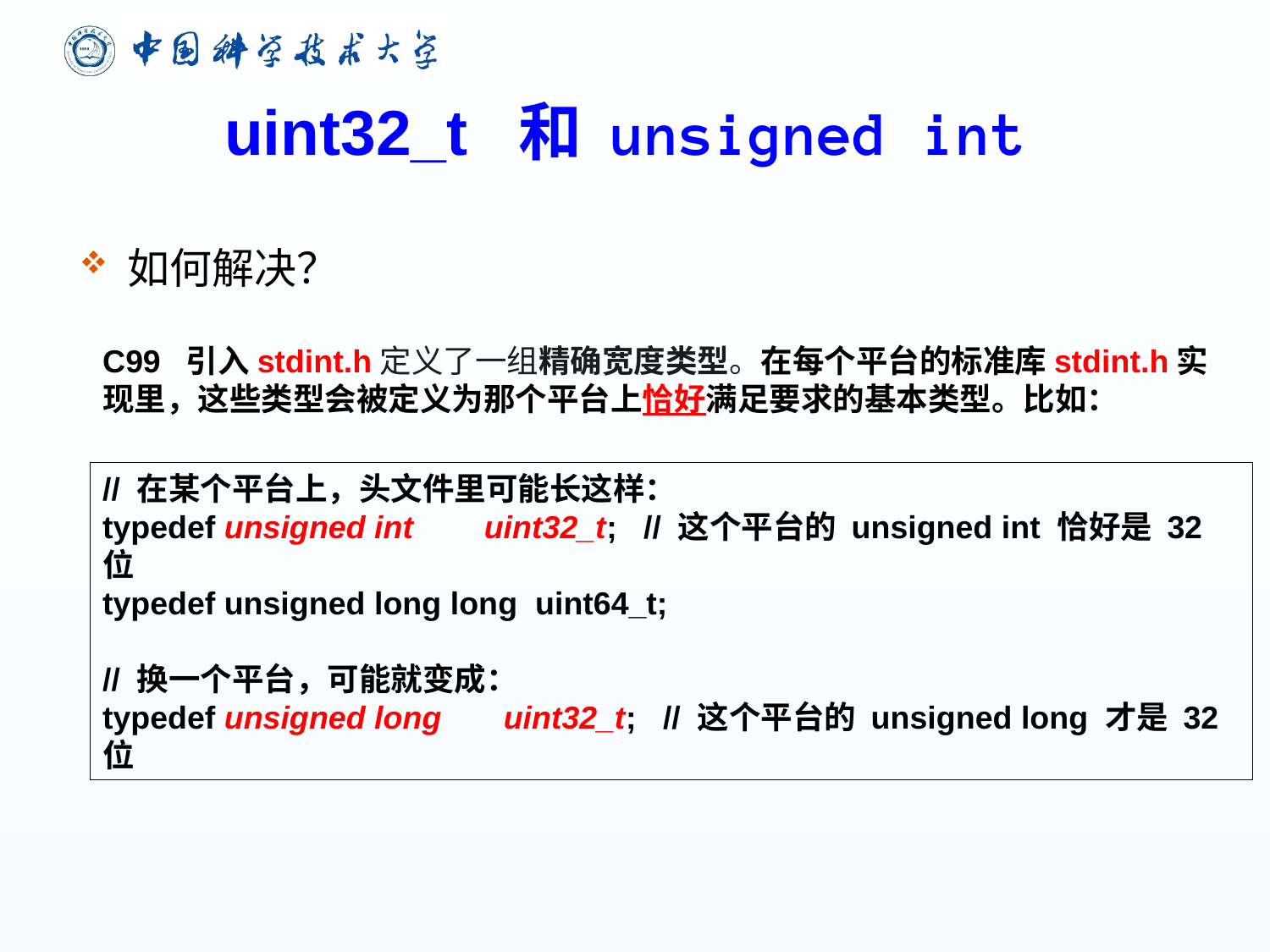

# uint32_t  和 unsigned int
如何解决？
C99  引入stdint.h定义了一组精确宽度类型。在每个平台的标准库stdint.h实现里，这些类型会被定义为那个平台上恰好满足要求的基本类型。比如：

// 在某个平台上，头文件里可能长这样：
typedef unsigned int        uint32_t;   // 这个平台的 unsigned int 恰好是 32 位
typedef unsigned long long  uint64_t;

// 换一个平台，可能就变成：
typedef unsigned long       uint32_t;   // 这个平台的 unsigned long 才是 32 位